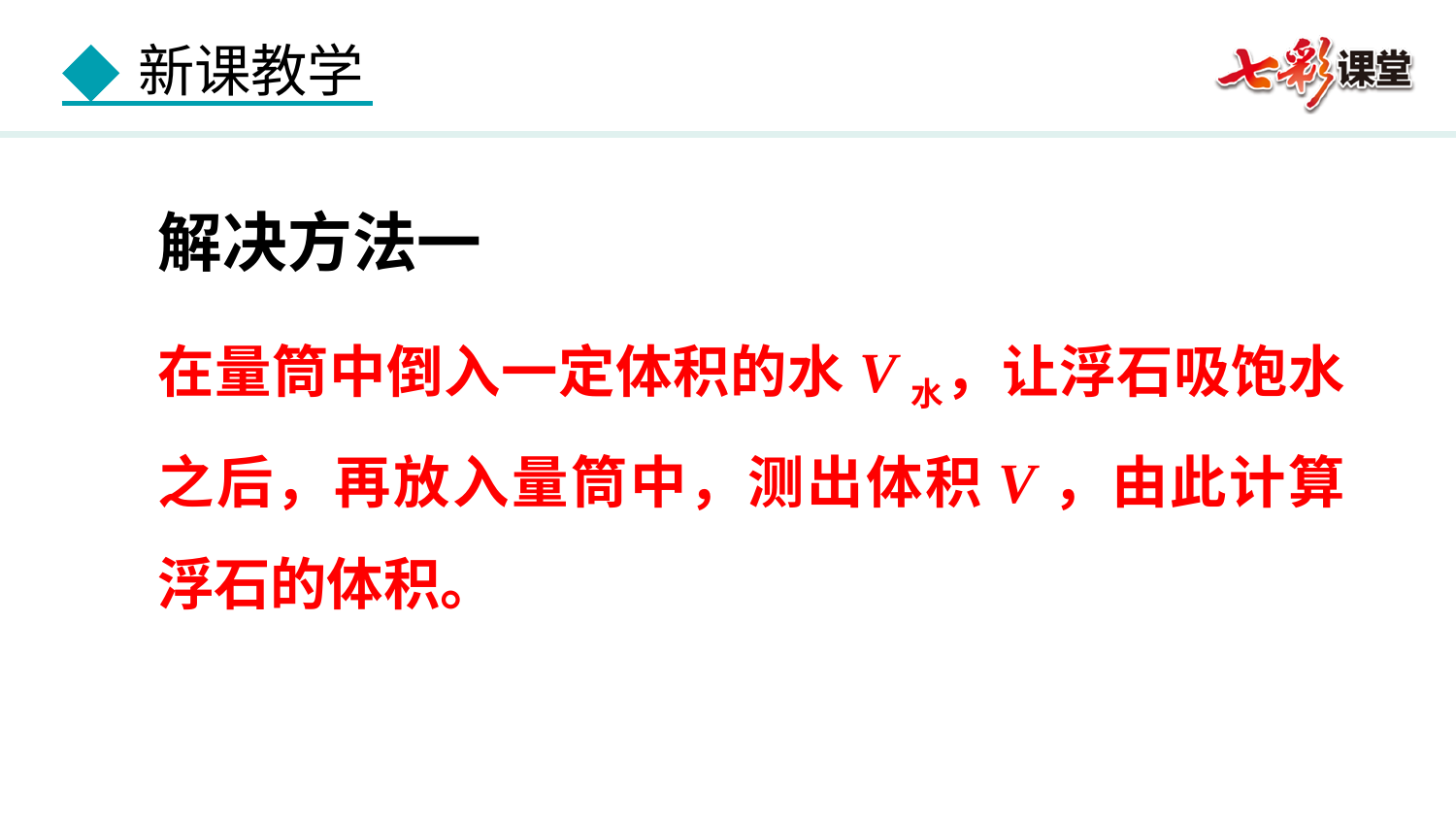

解决方法一
在量筒中倒入一定体积的水V水，让浮石吸饱水之后，再放入量筒中，测出体积V，由此计算浮石的体积。